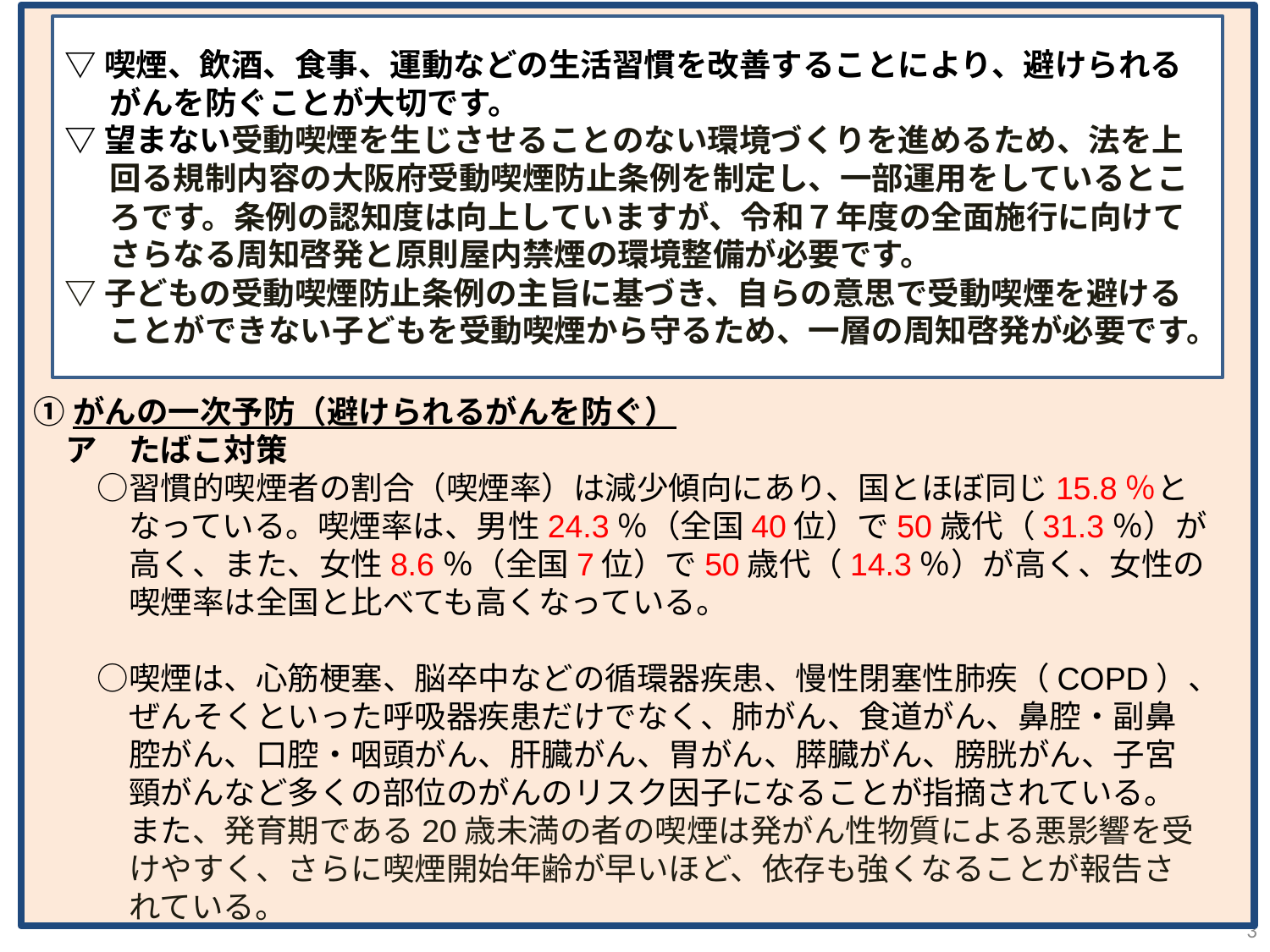

①がんの一次予防（避けられるがんを防ぐ）
　ア　たばこ対策
　　○習慣的喫煙者の割合（喫煙率）は減少傾向にあり、国とほぼ同じ15.8％と
　　　なっている。喫煙率は、男性24.3％（全国40位）で50歳代（31.3％）が
　　　高く、また、女性8.6％（全国7位）で50歳代（14.3％）が高く、女性の
　　　喫煙率は全国と比べても高くなっている。

　　○喫煙は、心筋梗塞、脳卒中などの循環器疾患、慢性閉塞性肺疾（COPD）、
　　　ぜんそくといった呼吸器疾患だけでなく、肺がん、食道がん、鼻腔・副鼻
　　　腔がん、口腔・咽頭がん、肝臓がん、胃がん、膵臓がん、膀胱がん、子宮
　　　頸がんなど多くの部位のがんのリスク因子になることが指摘されている。
　　　また、発育期である20歳未満の者の喫煙は発がん性物質による悪影響を受
　　　けやすく、さらに喫煙開始年齢が早いほど、依存も強くなることが報告さ
　　　れている。

▽喫煙、飲酒、食事、運動などの生活習慣を改善することにより、避けられるがんを防ぐことが大切です。
▽望まない受動喫煙を生じさせることのない環境づくりを進めるため、法を上回る規制内容の大阪府受動喫煙防止条例を制定し、一部運用をしているところです。条例の認知度は向上していますが、令和７年度の全面施行に向けてさらなる周知啓発と原則屋内禁煙の環境整備が必要です。
▽子どもの受動喫煙防止条例の主旨に基づき、自らの意思で受動喫煙を避けることができない子どもを受動喫煙から守るため、一層の周知啓発が必要です。
3